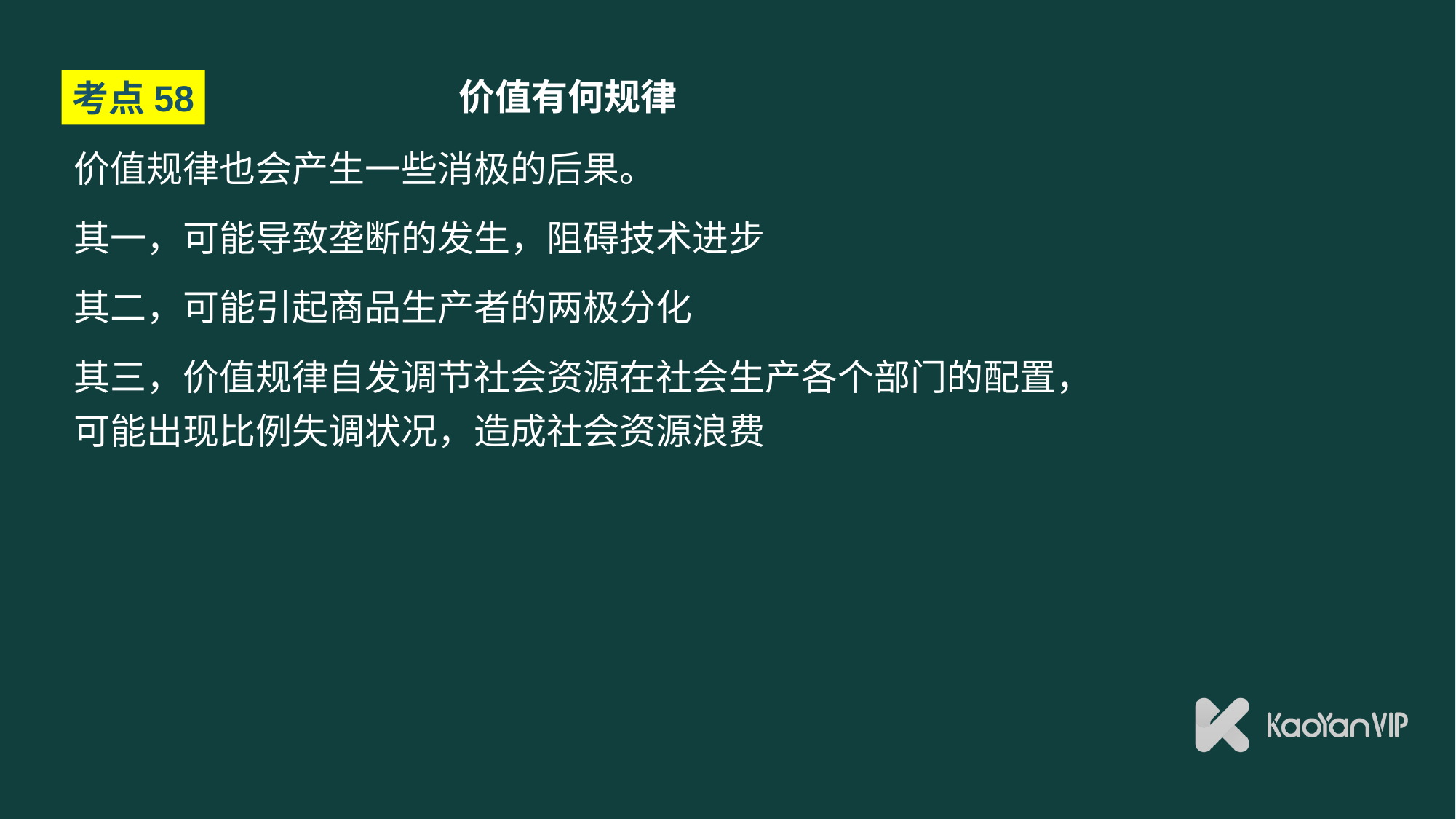

# 价值有何规律
考点58
价值规律也会产生一些消极的后果。
其一，可能导致垄断的发生，阻碍技术进步
其二，可能引起商品生产者的两极分化
其三，价值规律自发调节社会资源在社会生产各个部门的配置，可能出现比例失调状况，造成社会资源浪费